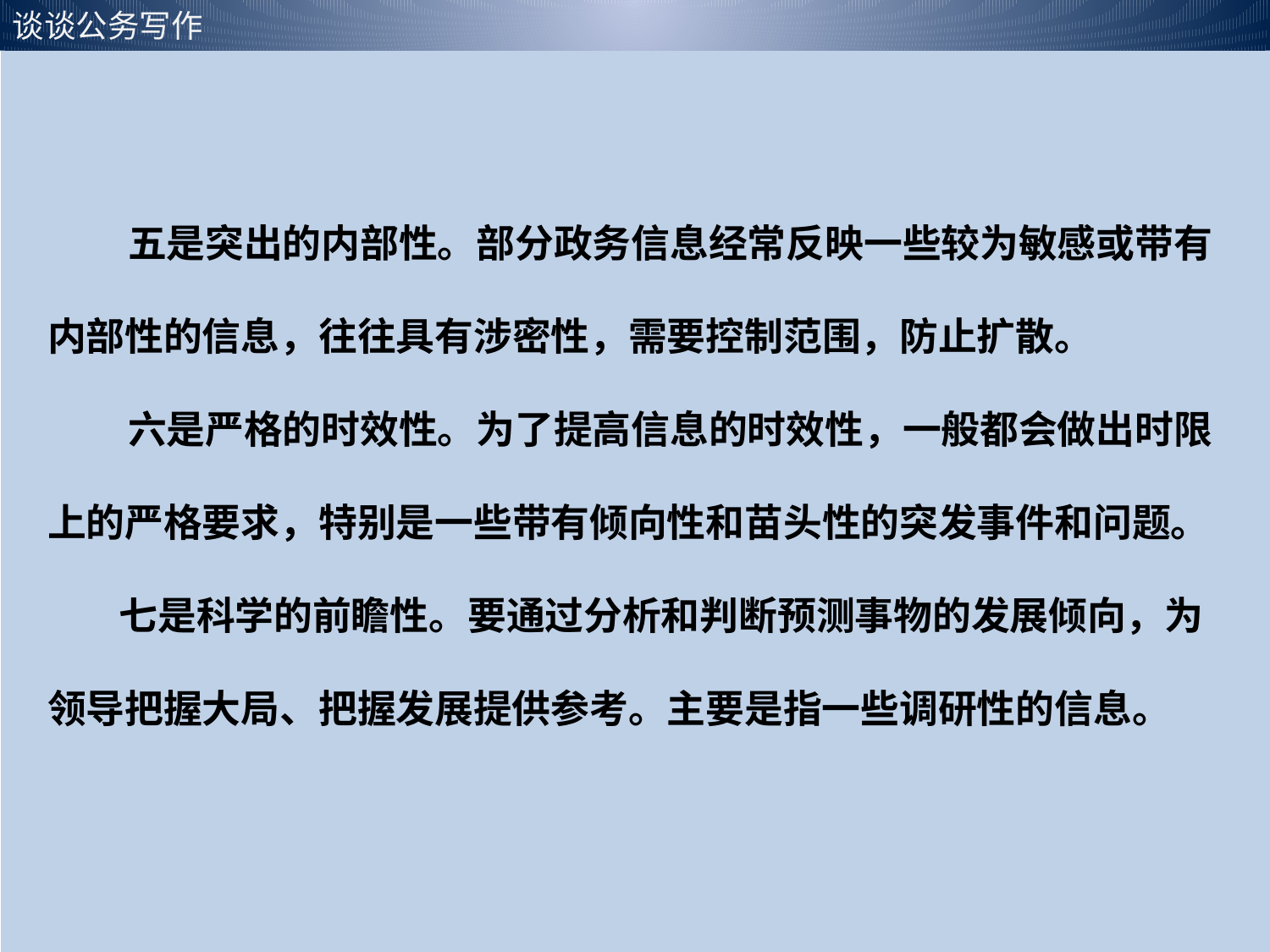

五是突出的内部性。部分政务信息经常反映一些较为敏感或带有内部性的信息，往往具有涉密性，需要控制范围，防止扩散。
        六是严格的时效性。为了提高信息的时效性，一般都会做出时限上的严格要求，特别是一些带有倾向性和苗头性的突发事件和问题。
       七是科学的前瞻性。要通过分析和判断预测事物的发展倾向，为领导把握大局、把握发展提供参考。主要是指一些调研性的信息。